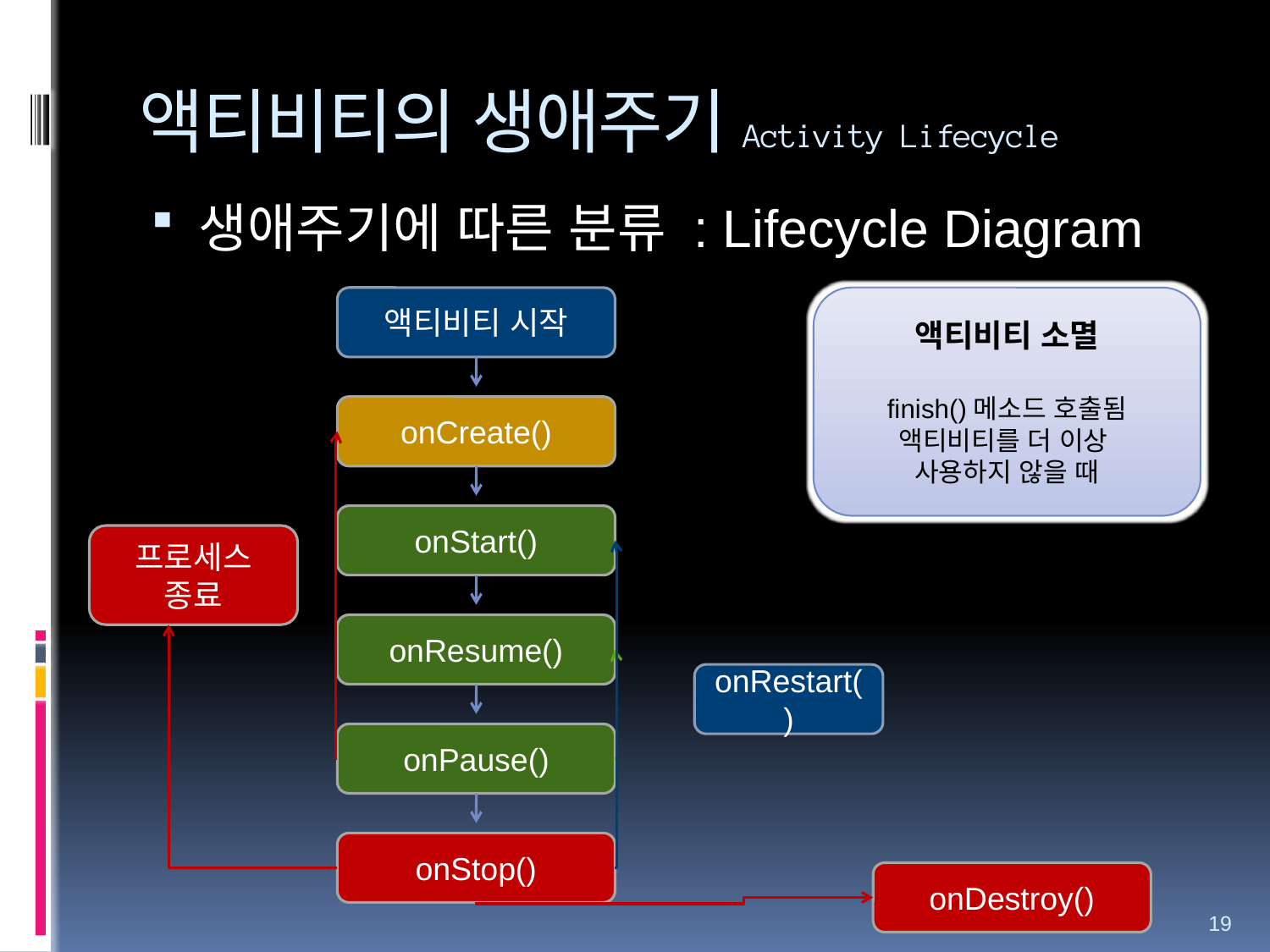

# 액티비티의 생애주기Activity Lifecycle
생애주기에 따른 분류 : Lifecycle Diagram
액티비티 시작
액티비티 초기화

위젯 에 데이터 설정,
액티비티 레이아웃 설정
액티비티 표시

액티비티가
 화면에 표시됨
상호작용 활성화

사용자와 상호작용이
가능해짐
상호작용 비활성화

사용자와 상호작용이
불가능해짐
활성상태로 복귀

다시 사용자와
상호작용 수행 가능
프로세스 종료

메모리가 부족할 경우
프로세스가 종료됨
정지 상태

화면에 표시되지 않고,
사용자와의 상호작용 불가능
액티비티 재시작

액티비티를 다시
화면에 표시함
프로세스 종료

메모리가 부족하게 되면
프로세스가 종료됨
액티비티 소멸

finish()메소드 호출됨
액티비티를 더 이상
사용하지 않을 때
onCreate()
onStart()
프로세스
종료
onResume()
onRestart()
onPause()
onStop()
onDestroy()
19